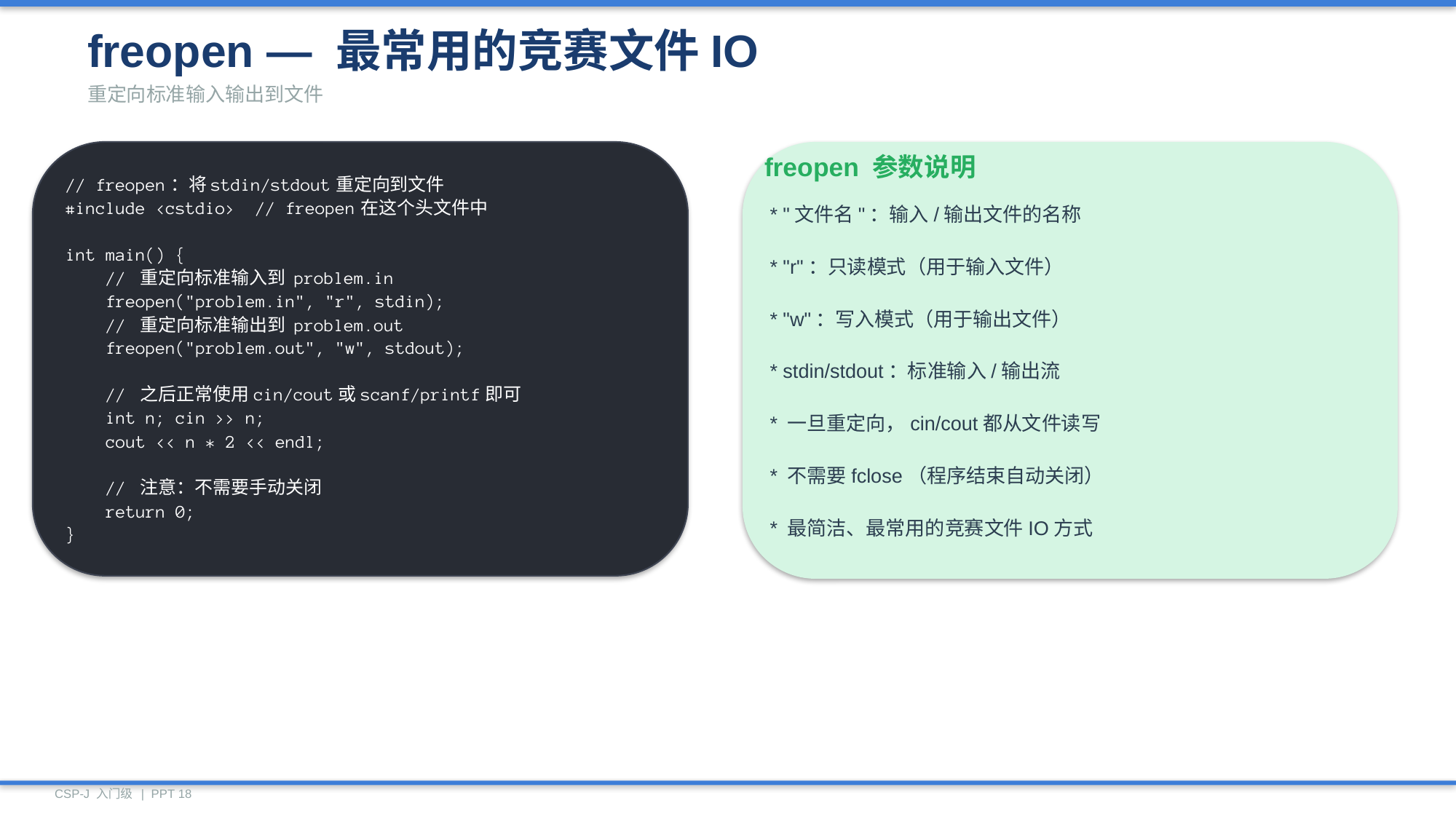

freopen — 最常用的竞赛文件IO
重定向标准输入输出到文件
// freopen：将stdin/stdout重定向到文件
#include <cstdio>  // freopen在这个头文件中

int main() {
    // 重定向标准输入到 problem.in
    freopen("problem.in", "r", stdin);
    // 重定向标准输出到 problem.out
    freopen("problem.out", "w", stdout);

    // 之后正常使用cin/cout或scanf/printf即可
    int n; cin >> n;
    cout << n * 2 << endl;

    // 注意：不需要手动关闭
    return 0;
}

freopen 参数说明
* "文件名"：输入/输出文件的名称
* "r"：只读模式（用于输入文件）
* "w"：写入模式（用于输出文件）
* stdin/stdout：标准输入/输出流
* 一旦重定向，cin/cout都从文件读写
* 不需要fclose（程序结束自动关闭）
* 最简洁、最常用的竞赛文件IO方式

CSP-J 入门级  |  PPT 18